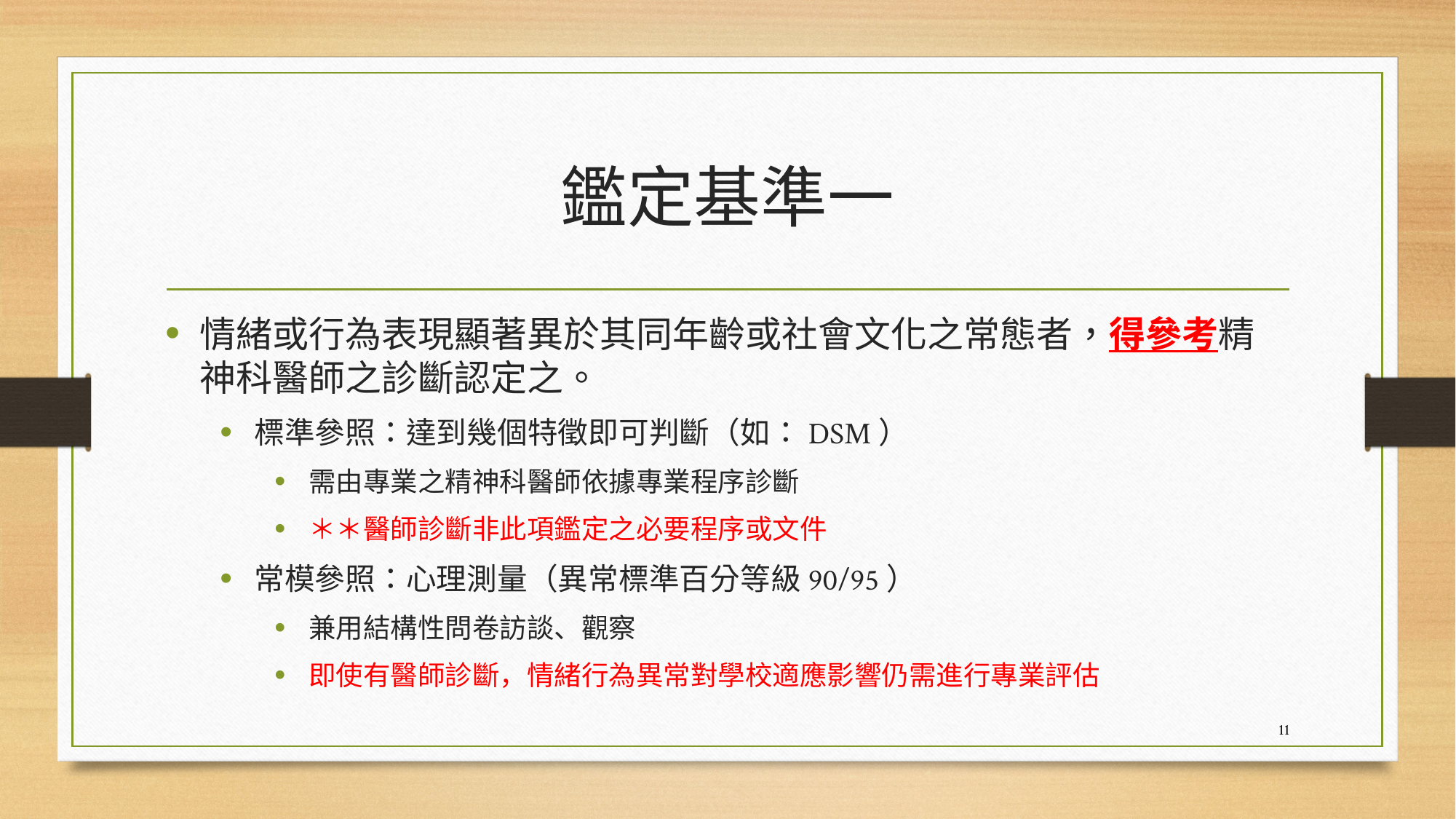

# 鑑定基準一
情緒或行為表現顯著異於其同年齡或社會文化之常態者，得參考精神科醫師之診斷認定之。
標準參照：達到幾個特徵即可判斷（如：DSM）
需由專業之精神科醫師依據專業程序診斷
＊＊醫師診斷非此項鑑定之必要程序或文件
常模參照：心理測量（異常標準百分等級90/95）
兼用結構性問卷訪談、觀察
即使有醫師診斷，情緒行為異常對學校適應影響仍需進行專業評估

11